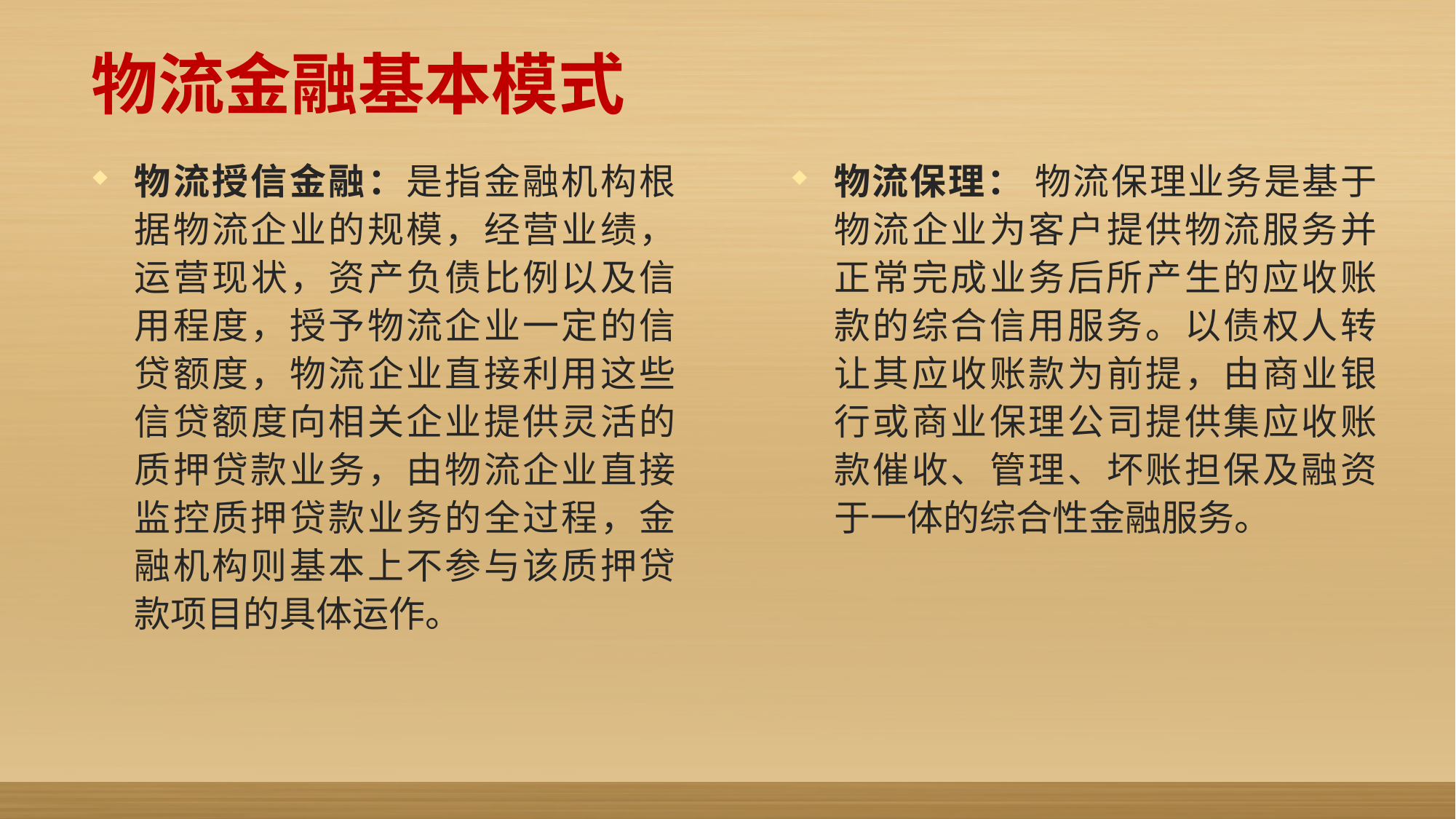

# 物流金融基本模式
物流授信金融：是指金融机构根据物流企业的规模，经营业绩，运营现状，资产负债比例以及信用程度，授予物流企业一定的信贷额度，物流企业直接利用这些信贷额度向相关企业提供灵活的质押贷款业务，由物流企业直接监控质押贷款业务的全过程，金融机构则基本上不参与该质押贷款项目的具体运作。
物流保理： 物流保理业务是基于物流企业为客户提供物流服务并正常完成业务后所产生的应收账款的综合信用服务。以债权人转让其应收账款为前提，由商业银行或商业保理公司提供集应收账款催收、管理、坏账担保及融资于一体的综合性金融服务。